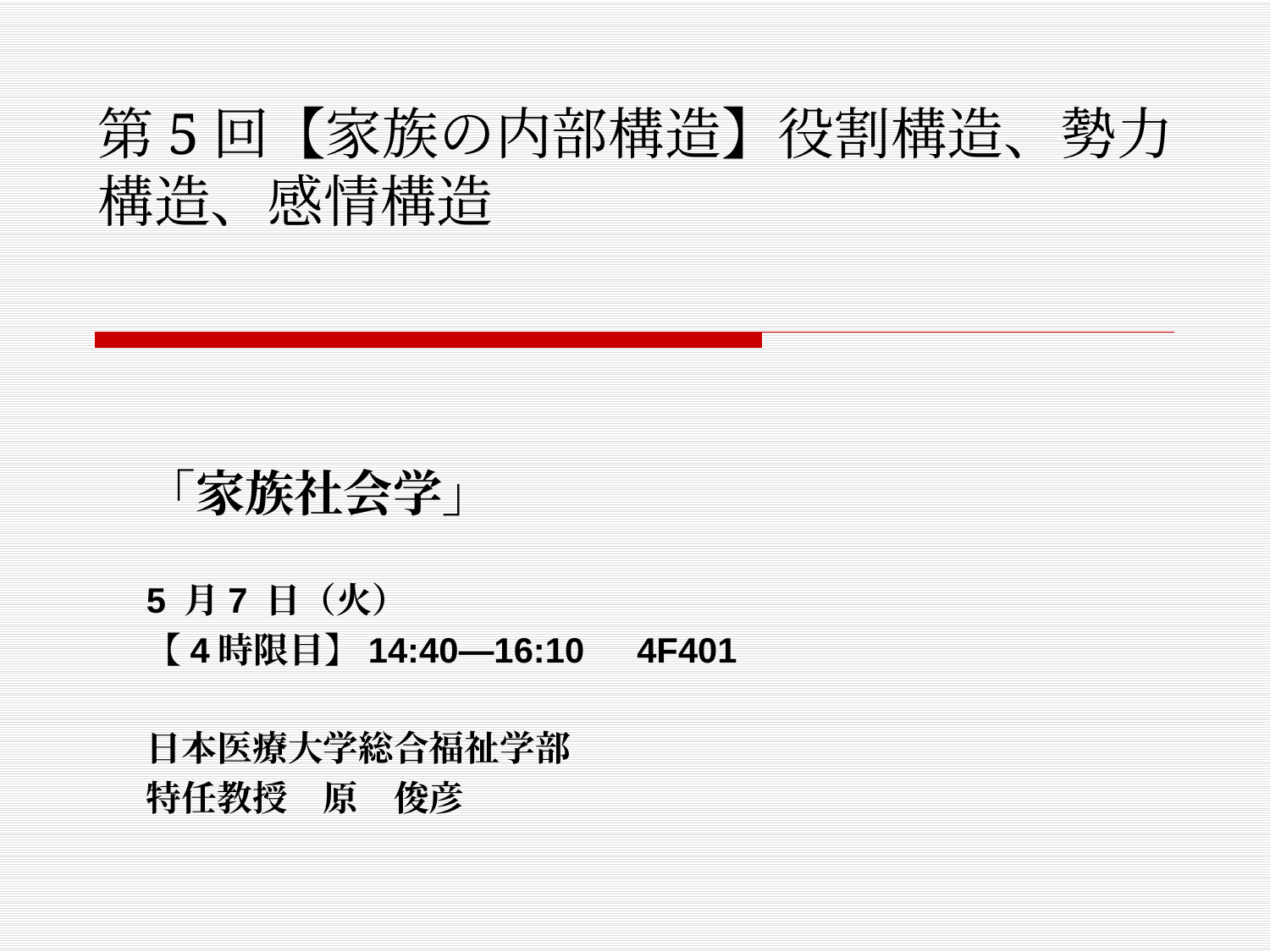

# 第5回【家族の内部構造】役割構造、勢力構造、感情構造
「家族社会学」

5 月7 日（火）
【4時限目】14:40―16:10　4F401

日本医療大学総合福祉学部
特任教授　原　俊彦